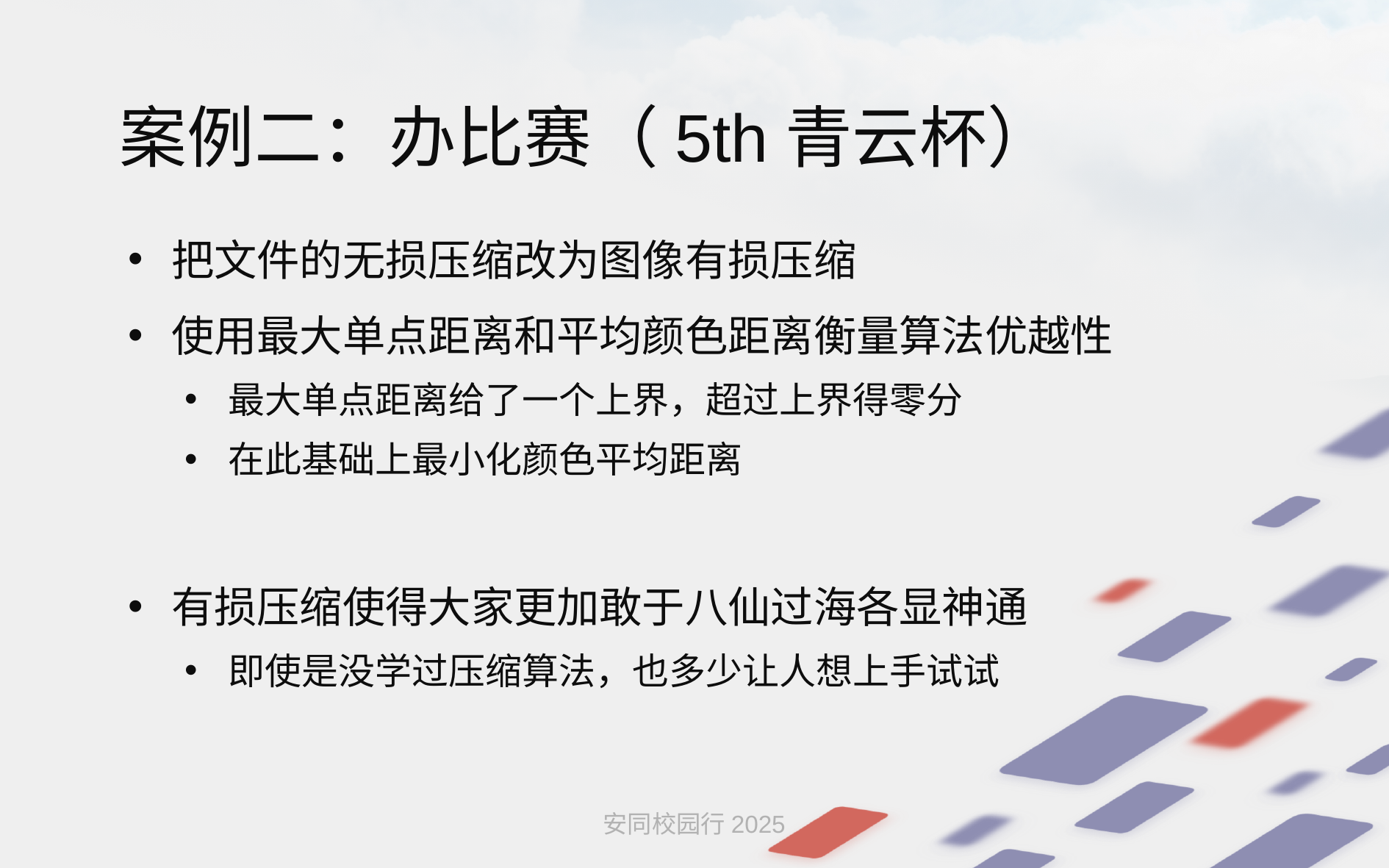

# 案例二：办比赛（5th青云杯）
把文件的无损压缩改为图像有损压缩
使用最大单点距离和平均颜色距离衡量算法优越性
最大单点距离给了一个上界，超过上界得零分
在此基础上最小化颜色平均距离

有损压缩使得大家更加敢于八仙过海各显神通
即使是没学过压缩算法，也多少让人想上手试试
安同校园行2025